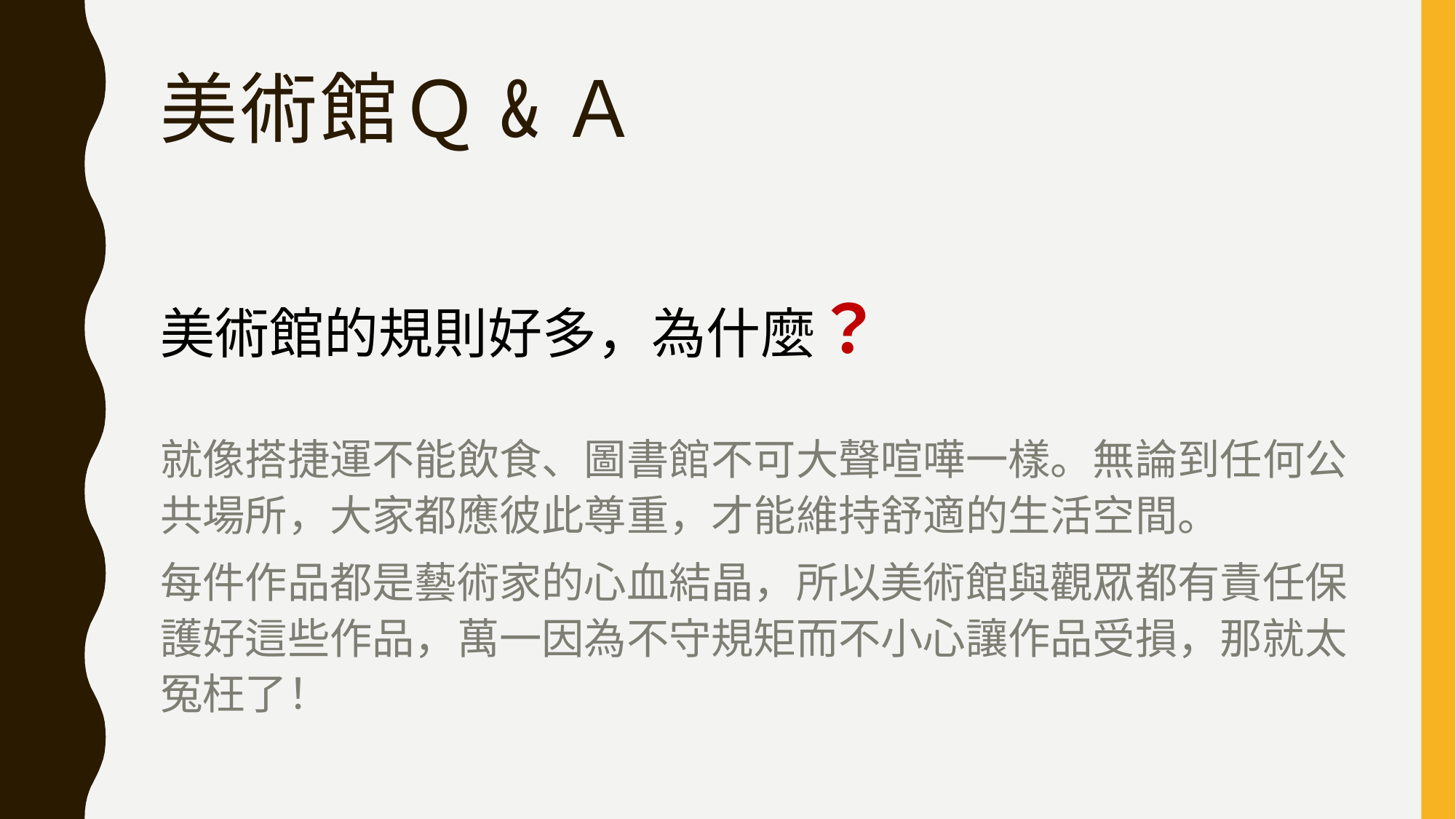

# 美術館Ｑ&Ａ
美術館的規則好多，為什麼？

就像搭捷運不能飲食、圖書館不可大聲喧嘩一樣。無論到任何公共場所，大家都應彼此尊重，才能維持舒適的生活空間。
每件作品都是藝術家的心血結晶，所以美術館與觀眾都有責任保護好這些作品，萬一因為不守規矩而不小心讓作品受損，那就太冤枉了！